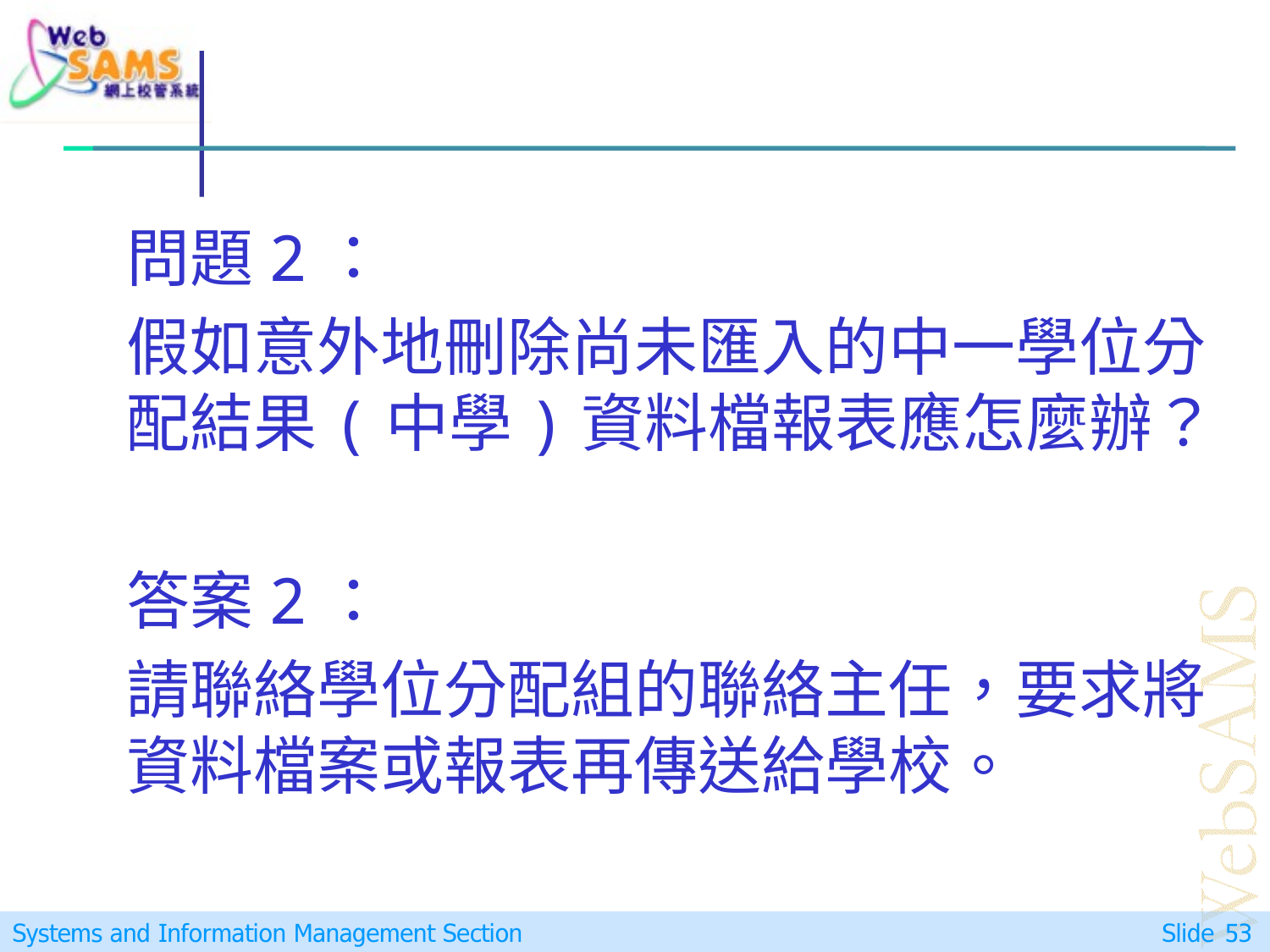

#
問題2：
假如意外地刪除尚未匯入的中一學位分配結果(中學)資料檔報表應怎麼辦？

答案2：
請聯絡學位分配組的聯絡主任，要求將資料檔案或報表再傳送給學校。